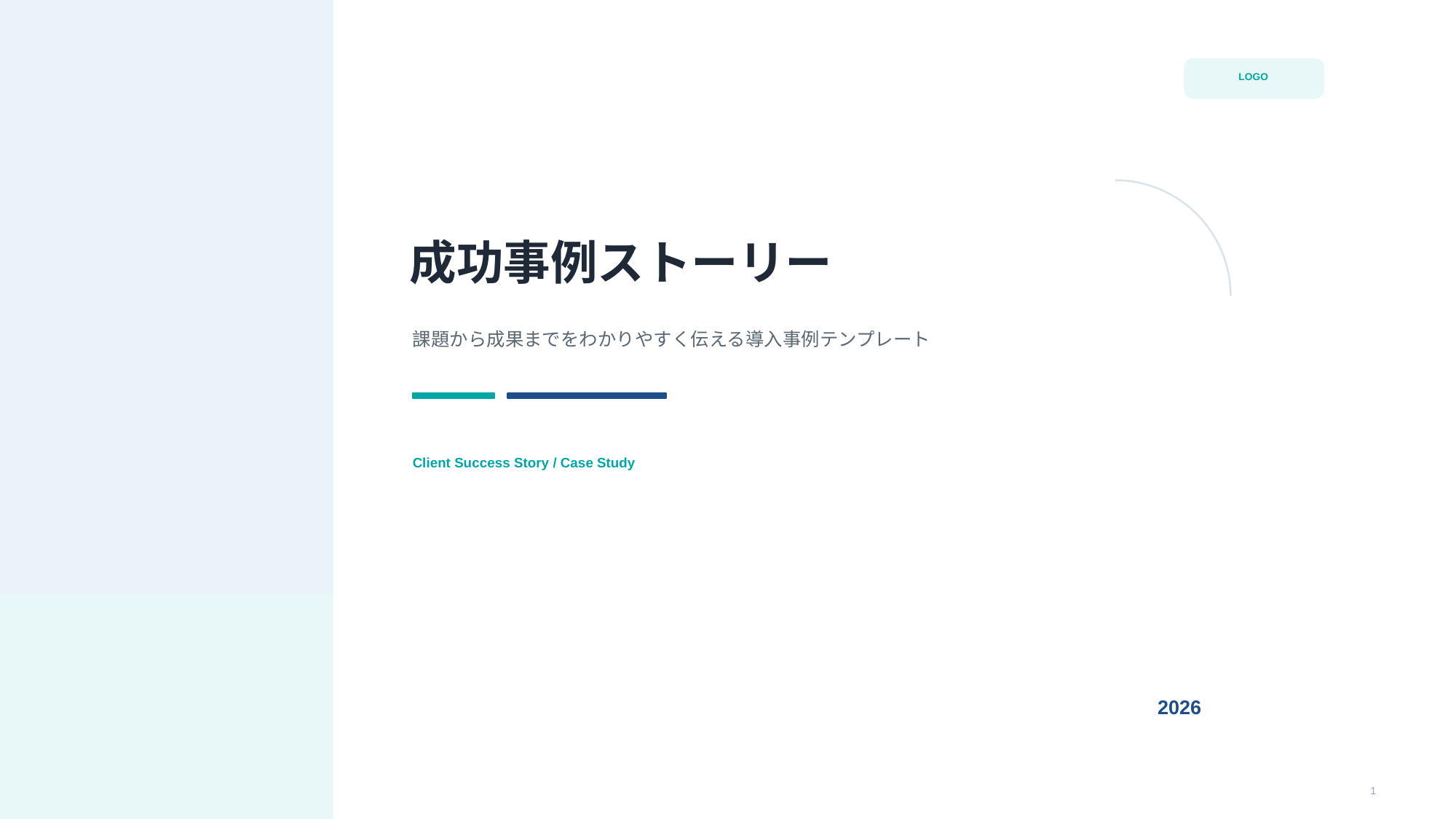

LOGO

成功事例ストーリー
課題から成果までをわかりやすく伝える導入事例テンプレート

Client Success Story / Case Study

2026
1